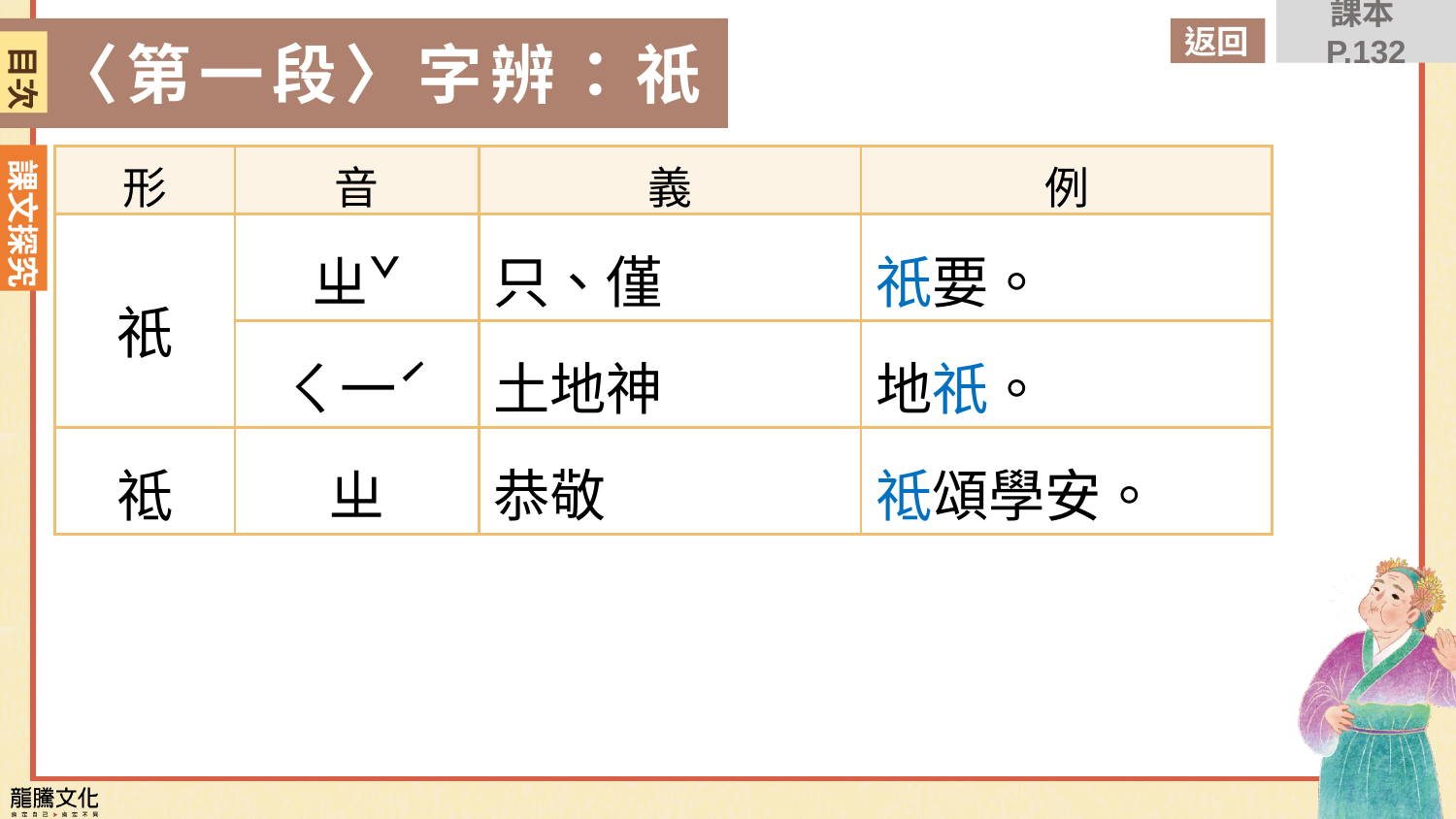

課本P.132

返回
〈第一段〉字辨：祇
目次
| 形 | 音 | 義 | 例 |
| --- | --- | --- | --- |
| 祇 | ㄓˇ | 只、僅 | 祇要。 |
|  | ㄑ一ˊ | 土地神 | 地祇。 |
| 祗 | ㄓ | 恭敬 | 祗頌學安。 |